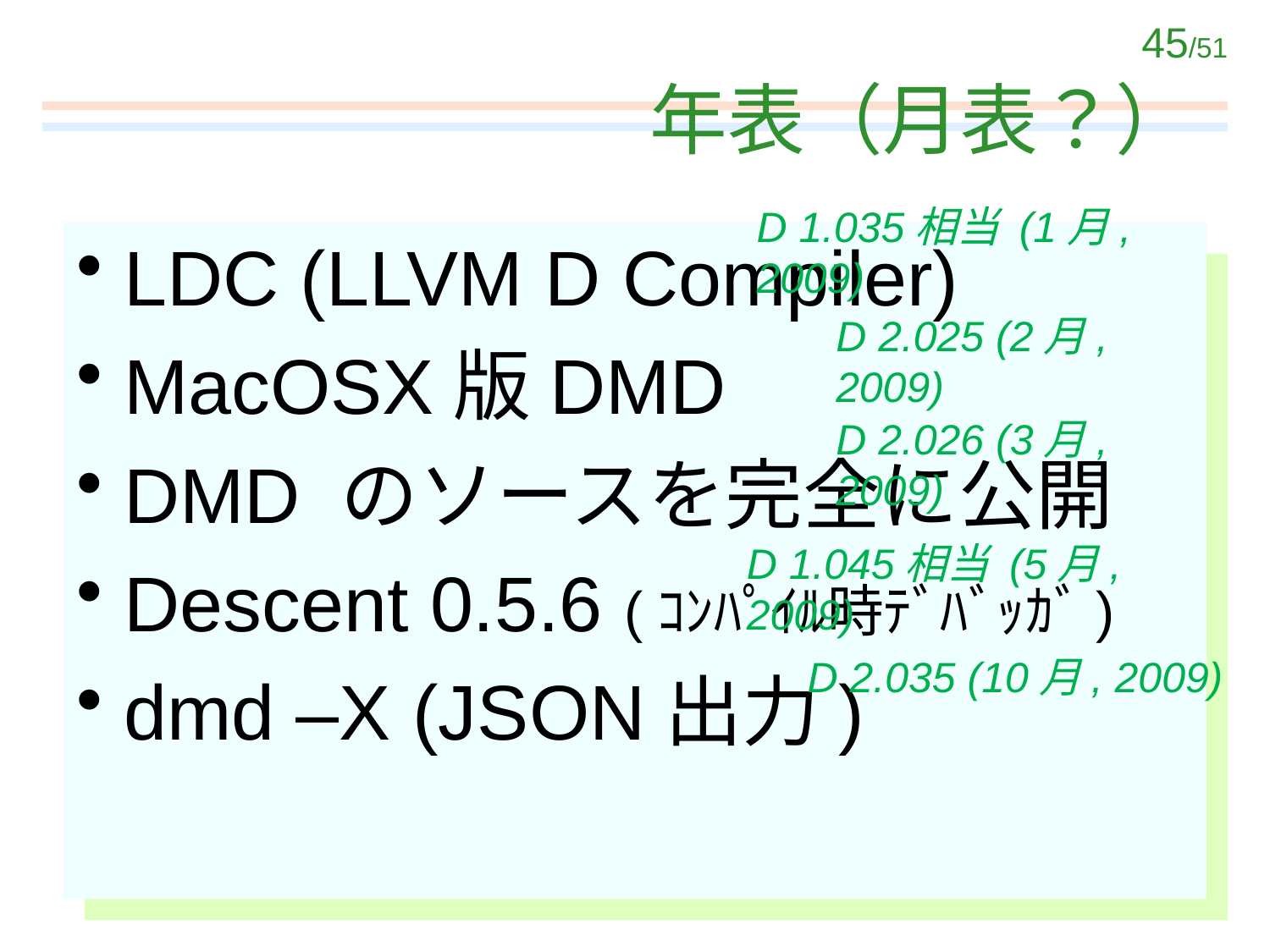

# 年表（月表？）
D 1.035相当 (1月, 2009)
LDC (LLVM D Compiler)
MacOSX版DMD
DMD のソースを完全に公開
Descent 0.5.6 (ｺﾝﾊﾟｲﾙ時ﾃﾞﾊﾞｯｶﾞ)
dmd –X (JSON出力)
D 2.025 (2月, 2009)
D 2.026 (3月, 2009)
D 1.045相当 (5月, 2009)
D 2.035 (10月, 2009)